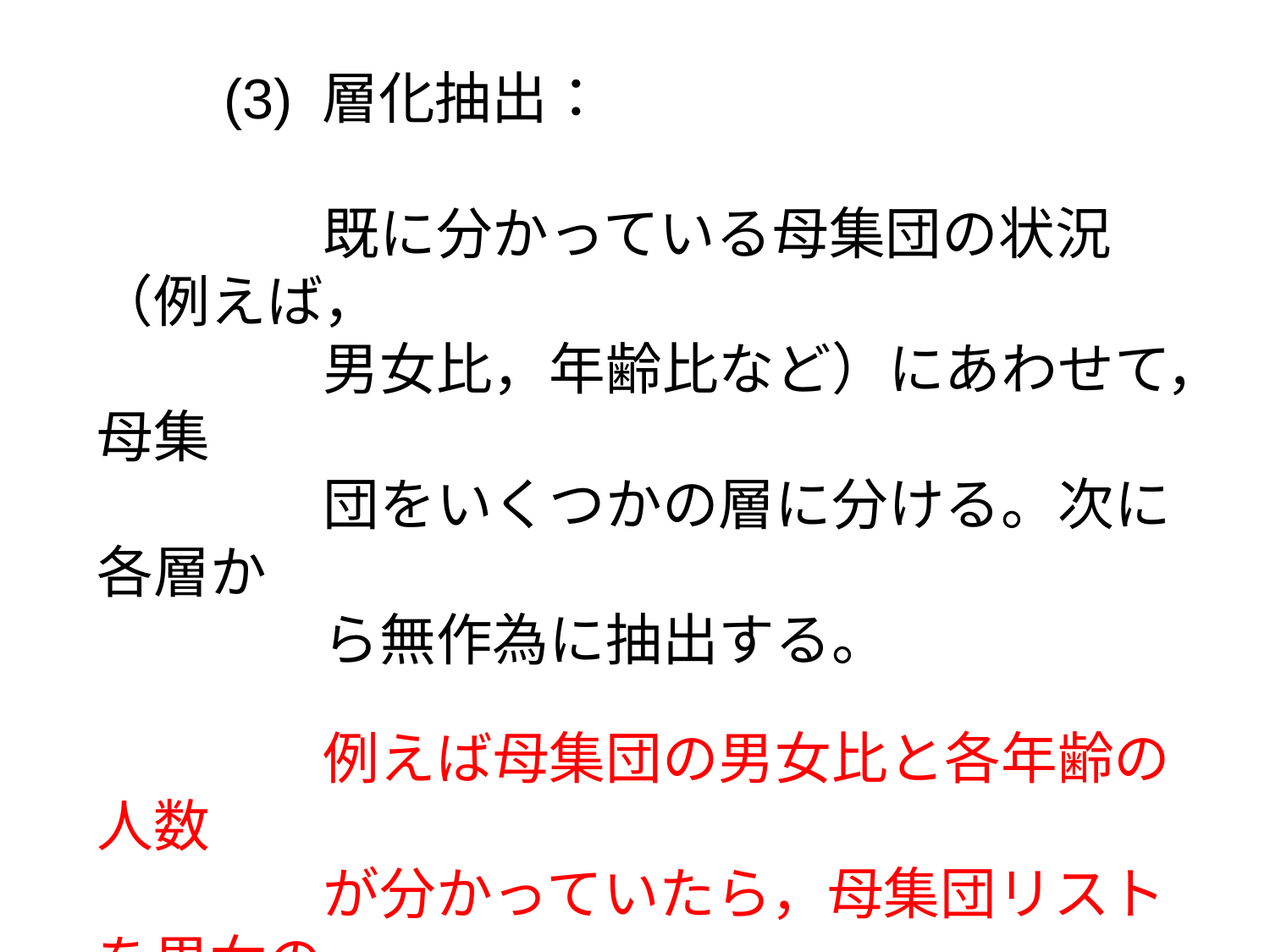

(3) 層化抽出：

　　　　既に分かっている母集団の状況（例えば，
　　　　男女比，年齢比など）にあわせて，母集
　　　　団をいくつかの層に分ける。次に各層か
　　　　ら無作為に抽出する。

　　　　例えば母集団の男女比と各年齢の人数
　　　　が分かっていたら，母集団リストを男女の
　　　　層に分け，男女の各層を年齢別に並べ
　　　　替えたうえで無作為に抽出すれば，男女
　　　　と年齢については母集団の構成と同じ割
　　　　合の標本が抽出される。